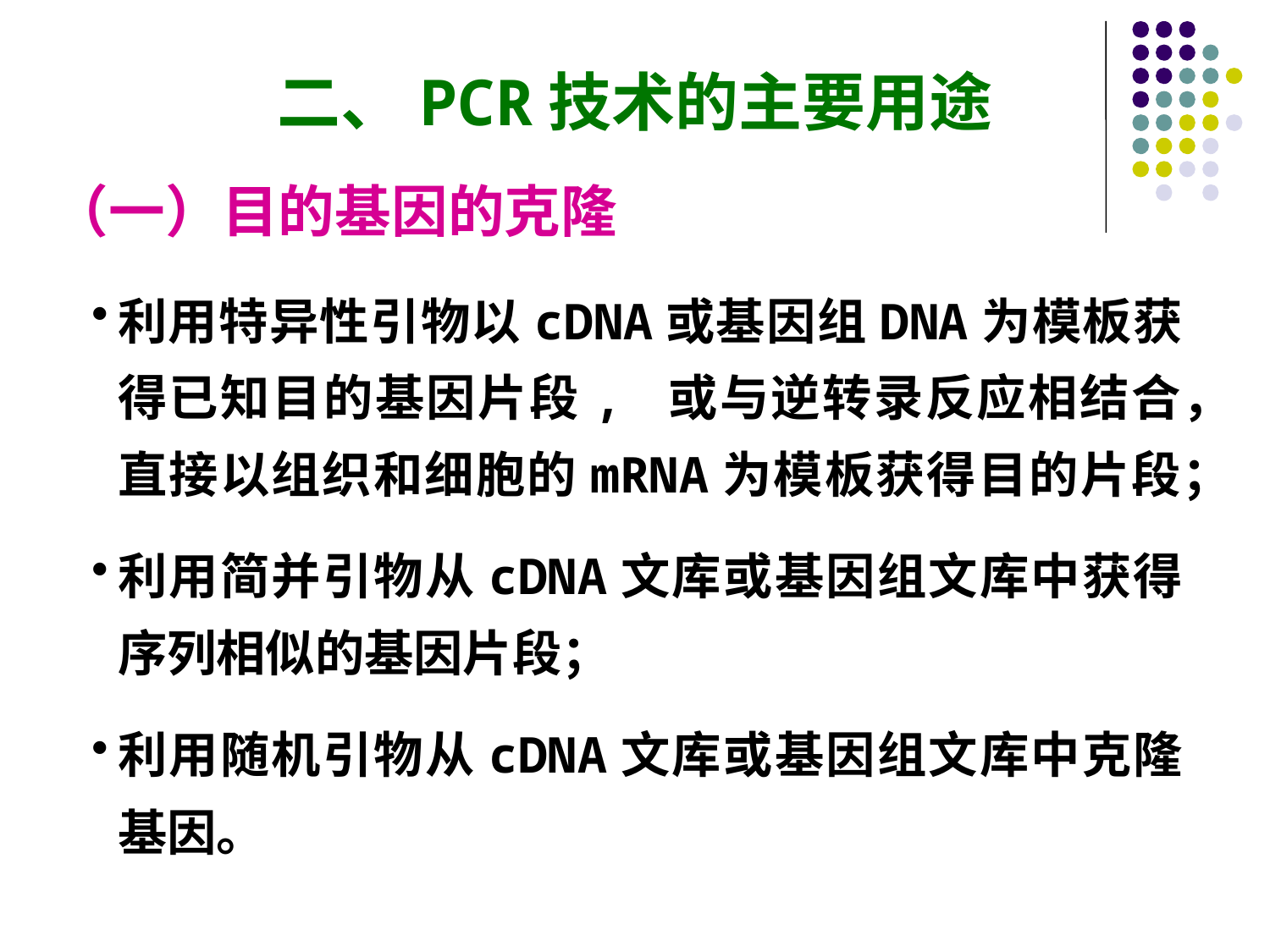

二、PCR技术的主要用途
（一）目的基因的克隆
利用特异性引物以cDNA或基因组DNA为模板获得已知目的基因片段, 或与逆转录反应相结合，直接以组织和细胞的mRNA为模板获得目的片段；
利用简并引物从cDNA文库或基因组文库中获得序列相似的基因片段；
利用随机引物从cDNA文库或基因组文库中克隆基因。